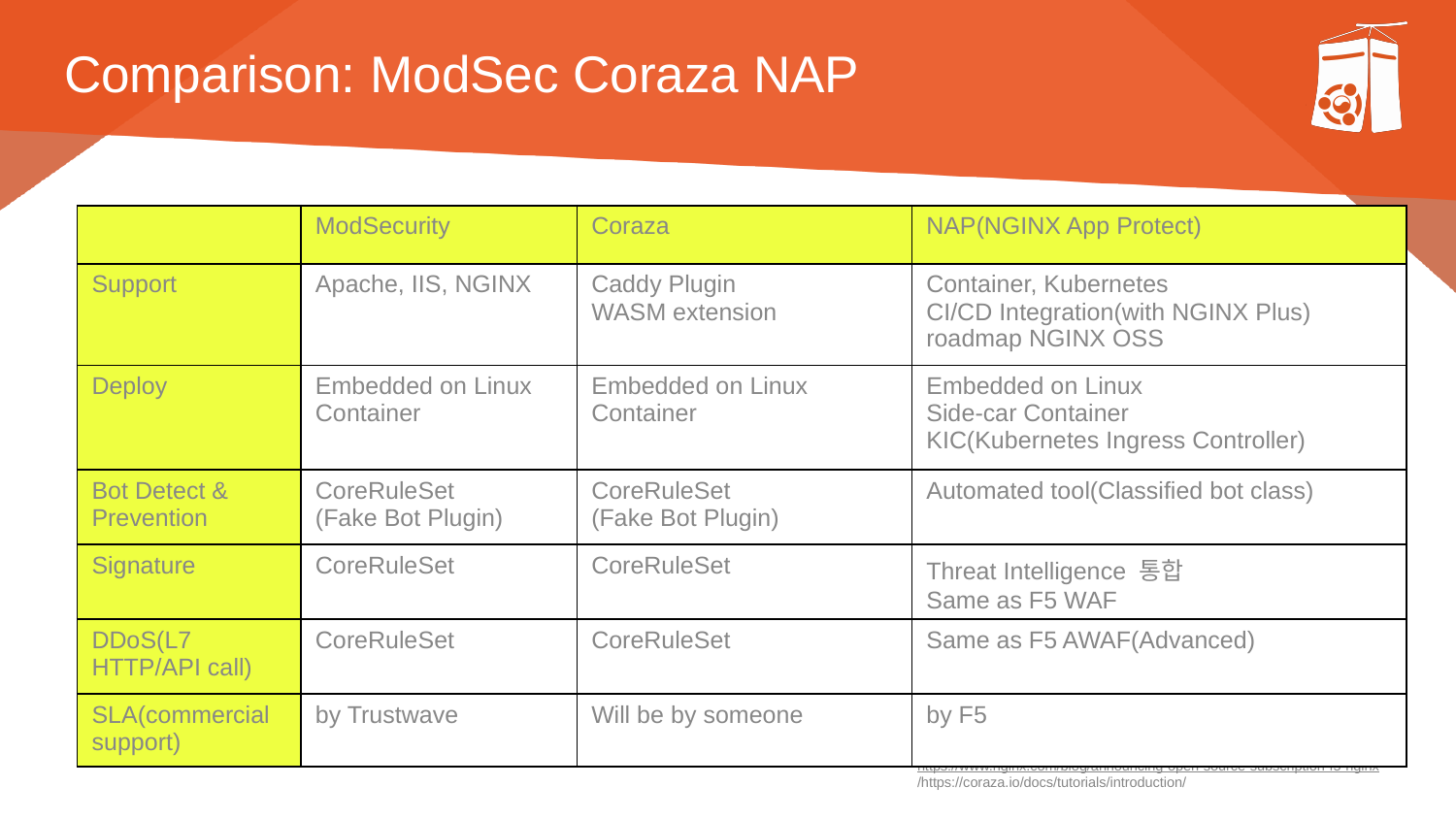

# Comparison: ModSec Coraza NAP
|  | ModSecurity | Coraza | NAP(NGINX App Protect) |
| --- | --- | --- | --- |
| Support | Apache, IIS, NGINX | Caddy Plugin WASM extension | Container, Kubernetes CI/CD Integration(with NGINX Plus) roadmap NGINX OSS |
| Deploy | Embedded on Linux Container | Embedded on Linux Container | Embedded on Linux Side-car Container KIC(Kubernetes Ingress Controller) |
| Bot Detect & Prevention | CoreRuleSet (Fake Bot Plugin) | CoreRuleSet (Fake Bot Plugin) | Automated tool(Classified bot class) |
| Signature | CoreRuleSet | CoreRuleSet | Threat Intelligence 통합 Same as F5 WAF |
| DDoS(L7 HTTP/API call) | CoreRuleSet | CoreRuleSet | Same as F5 AWAF(Advanced) |
| SLA(commercial support) | by Trustwave | Will be by someone | by F5 |
https://www.nginx.com/blog/announcing-open-source-subscription-f5-nginx /https://coraza.io/docs/tutorials/introduction/